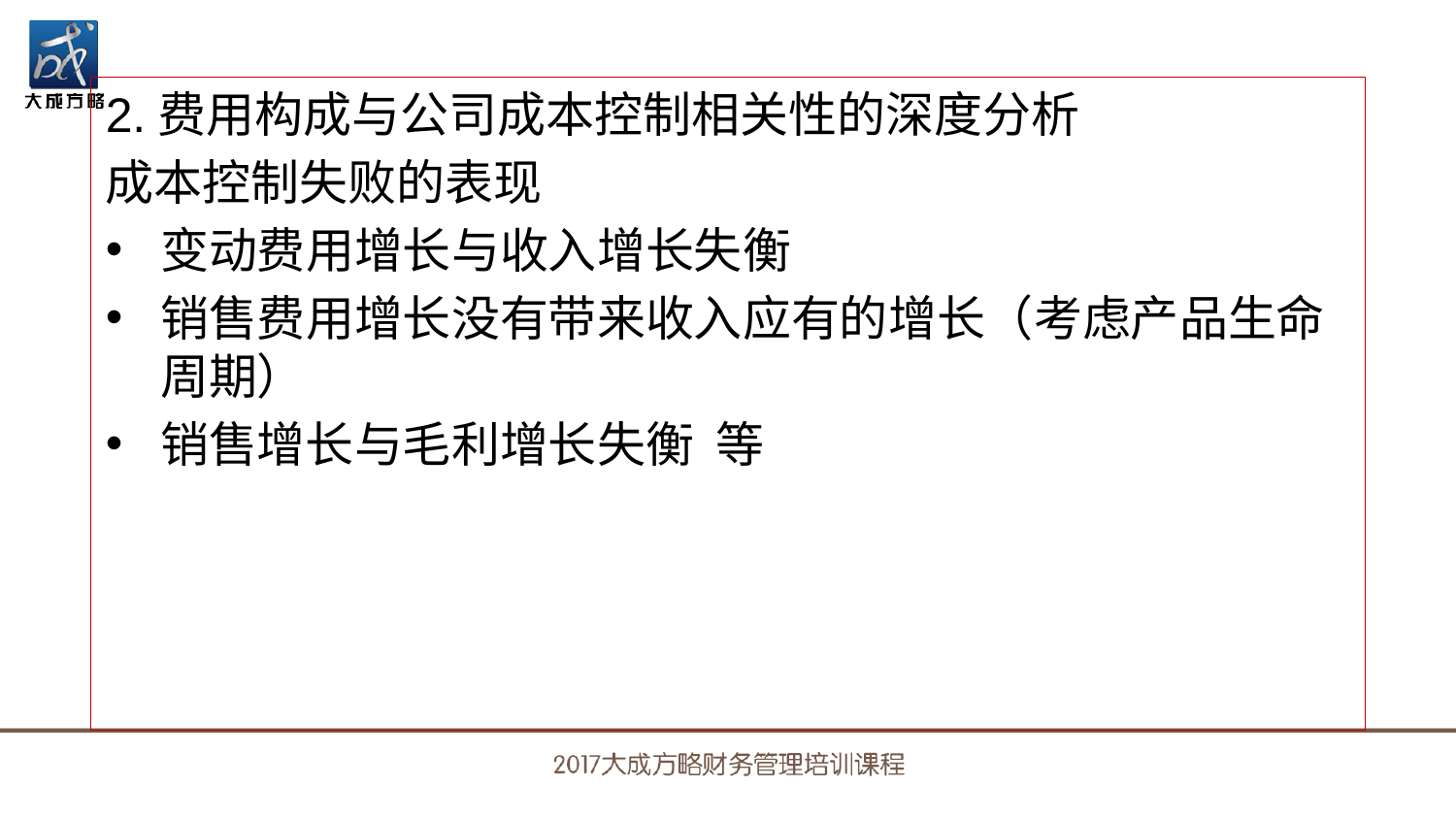

2.费用构成与公司成本控制相关性的深度分析
成本控制失败的表现
变动费用增长与收入增长失衡
销售费用增长没有带来收入应有的增长（考虑产品生命周期）
销售增长与毛利增长失衡  等